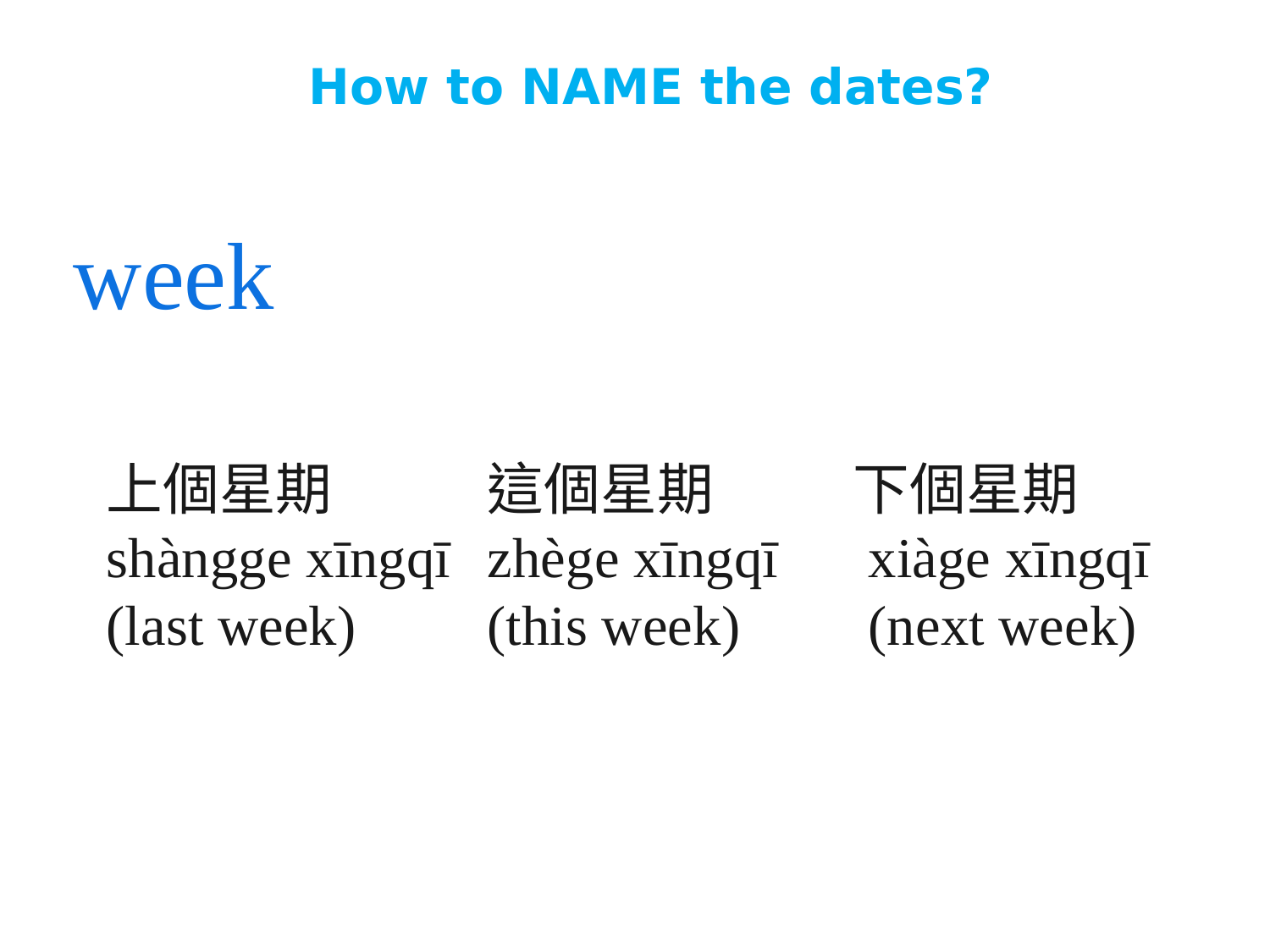

# How to NAME the dates?
week
上個星期	          這個星期           下個星期
shàngge xīngqī	zhège xīngqī	xiàge xīngqī
(last week)		(this week)		(next week)